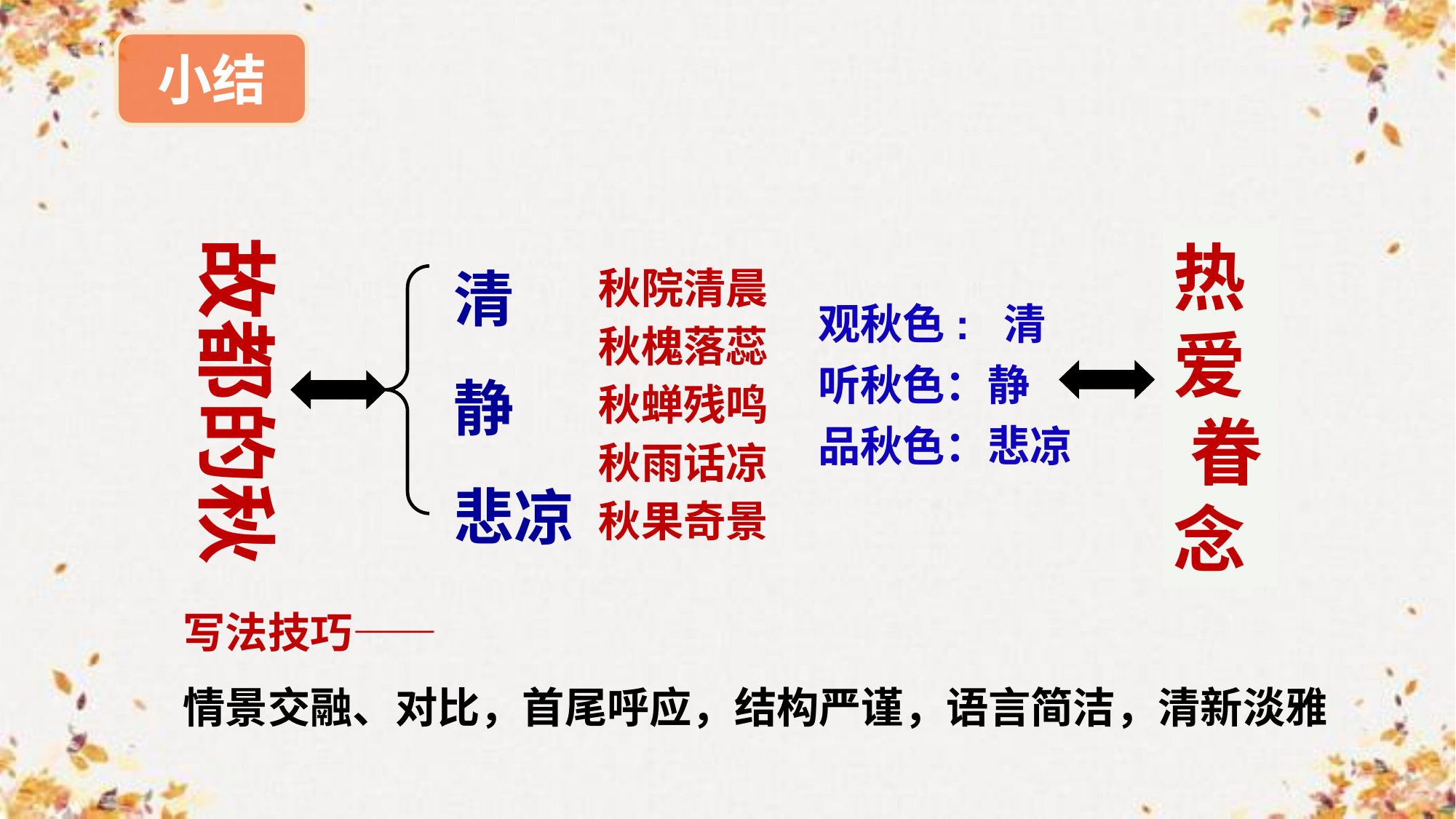

小结
清
静
悲凉
故都的秋
热爱   眷念
秋院清晨
秋槐落蕊
秋蝉残鸣
秋雨话凉
秋果奇景

观秋色:  清
听秋色：静
品秋色：悲凉

写法技巧——
情景交融、对比，首尾呼应，结构严谨，语言简洁，清新淡雅